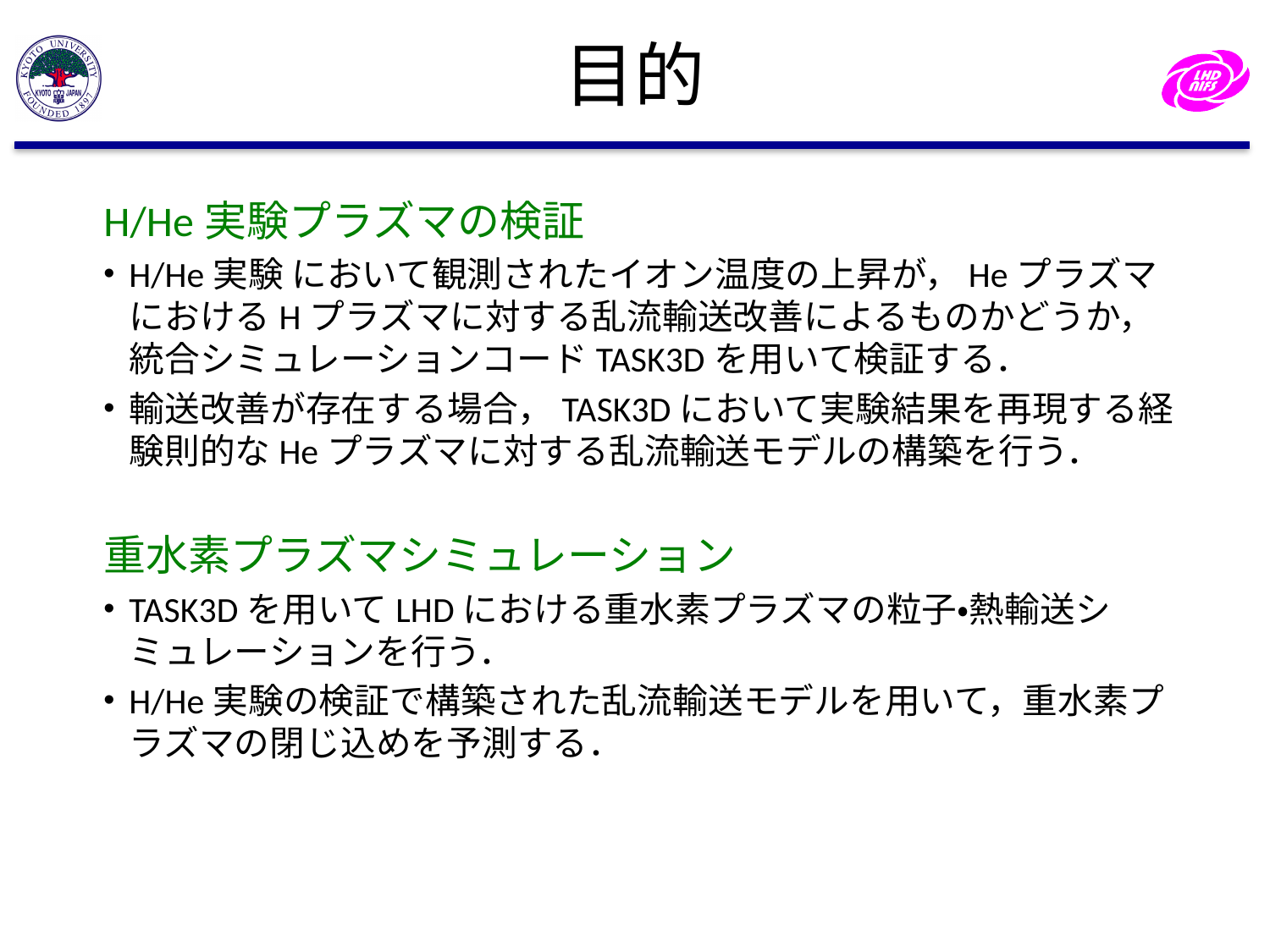

# 目的
H/He実験プラズマの検証
H/He実験 において観測されたイオン温度の上昇が，HeプラズマにおけるHプラズマに対する乱流輸送改善によるものかどうか，統合シミュレーションコードTASK3Dを用いて検証する．
輸送改善が存在する場合，TASK3Dにおいて実験結果を再現する経験則的なHeプラズマに対する乱流輸送モデルの構築を行う．

重水素プラズマシミュレーション
TASK3Dを用いてLHDにおける重水素プラズマの粒子・熱輸送シミュレーションを行う．
H/He実験の検証で構築された乱流輸送モデルを用いて，重水素プラズマの閉じ込めを予測する．